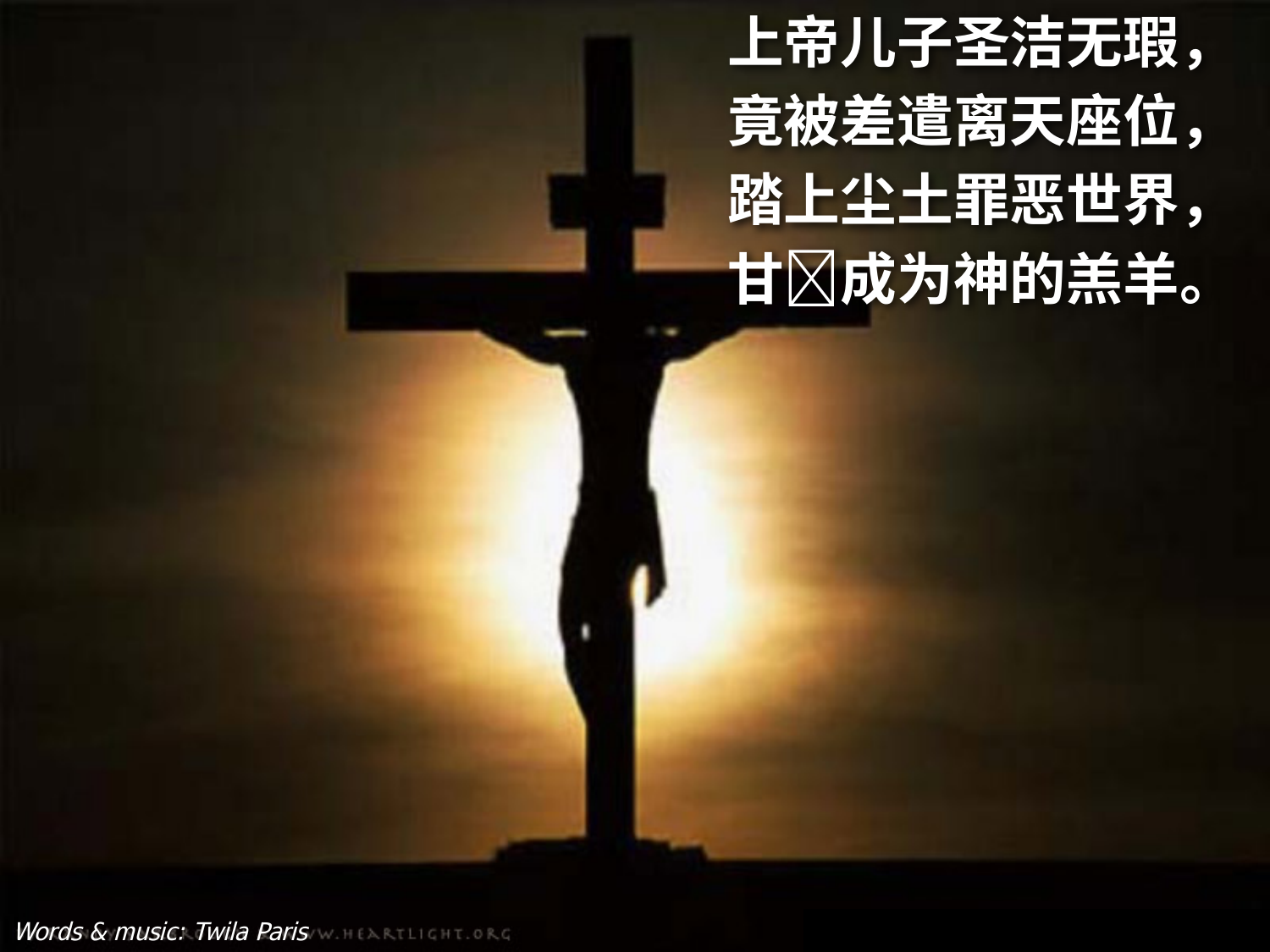

上帝儿子圣洁无瑕，
竟被差遣离天座位，
踏上尘土罪恶世界，
甘𫖸成为神的羔羊。
Words & music: Twila Paris